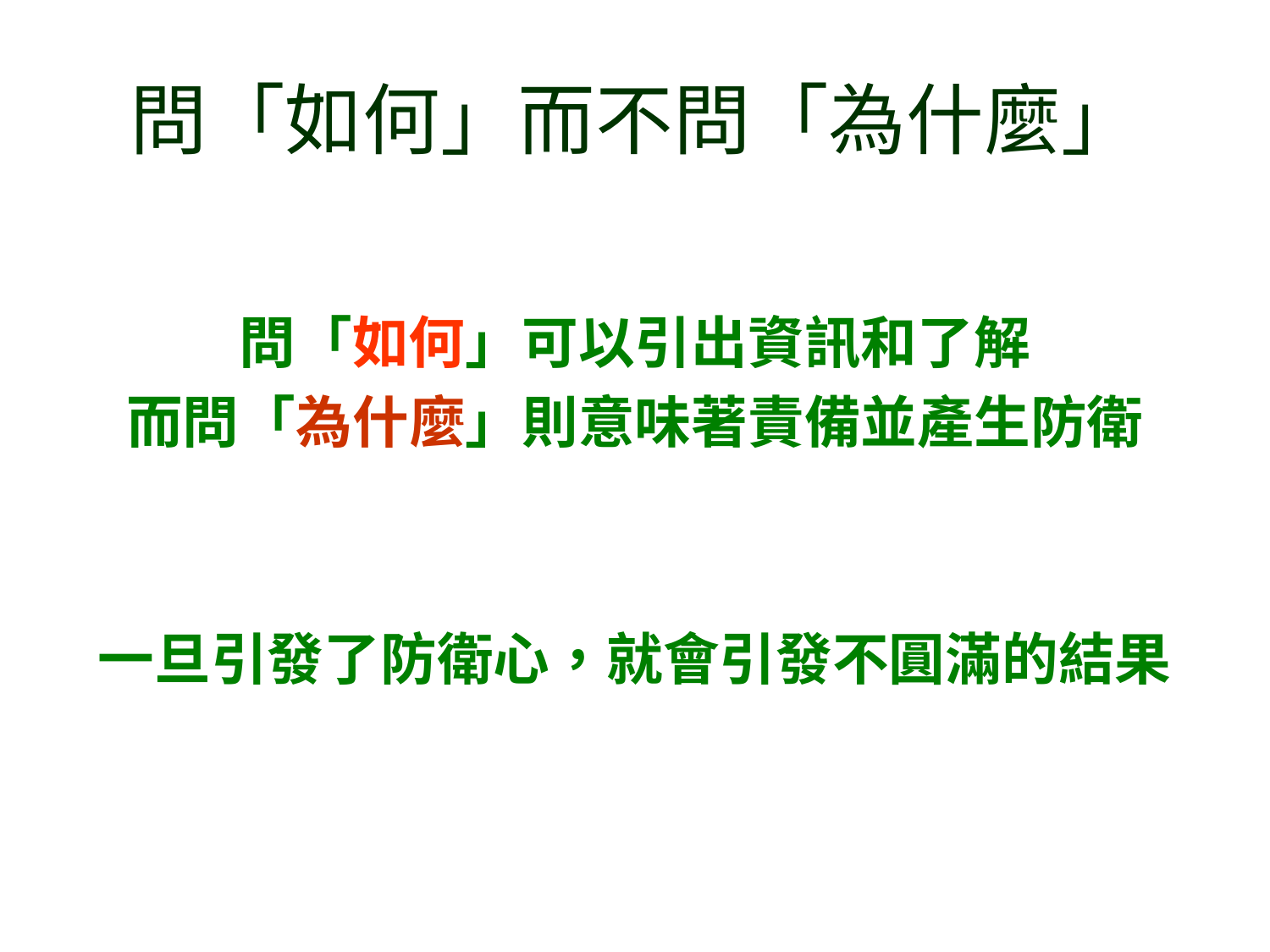

# 問「如何」而不問「為什麼」

問「如何」可以引出資訊和了解
而問「為什麼」則意味著責備並產生防衛

一旦引發了防衛心，就會引發不圓滿的結果